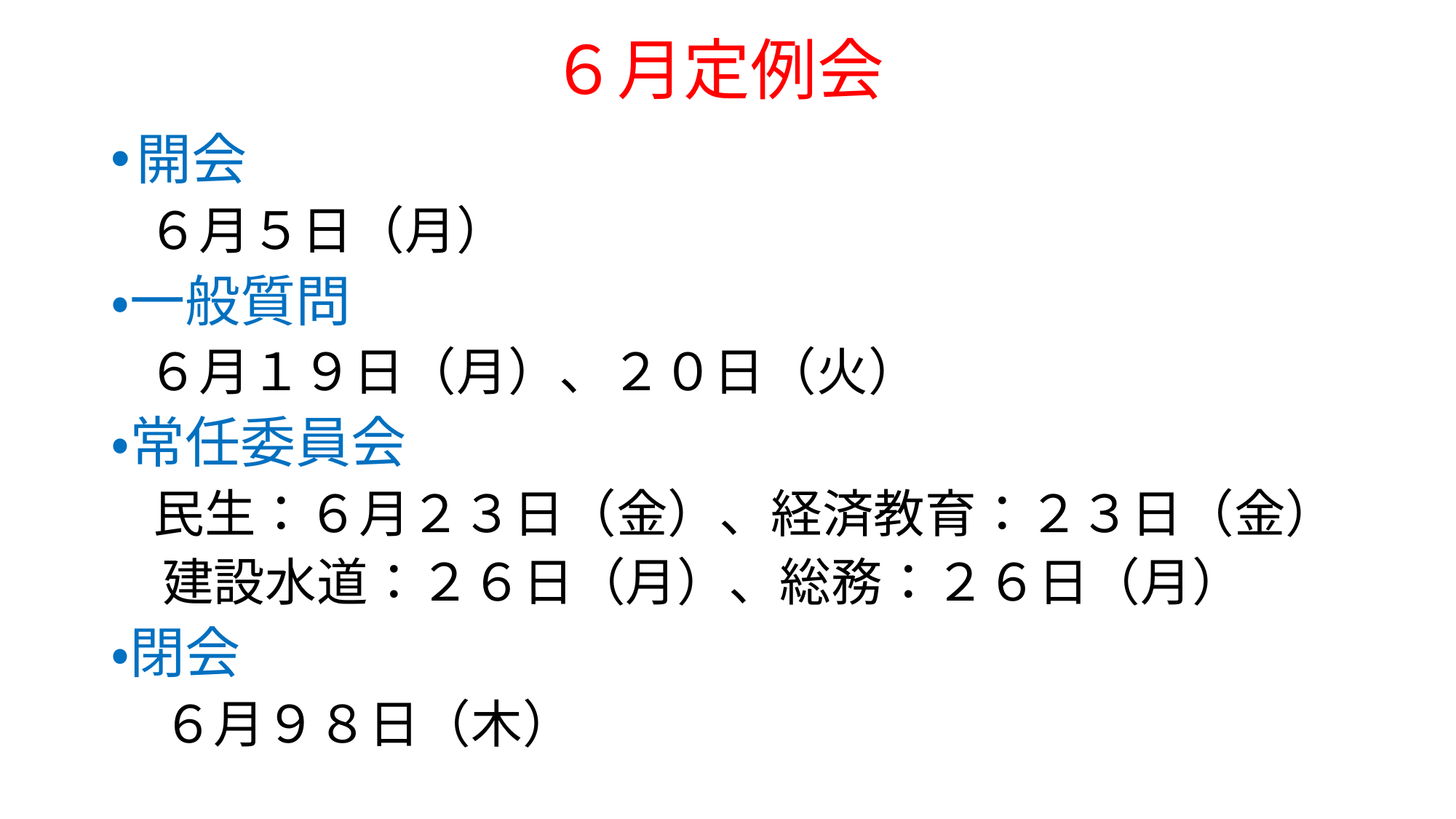

# ６月定例会
開会
　６月５日（月）
・一般質問
　６月１９日（月）、２０日（火）
・常任委員会
　民生：６月２３日（金）、経済教育：２３日（金）
　建設水道：２６日（月）、総務：２６日（月）
・閉会
　６月９８日（木）